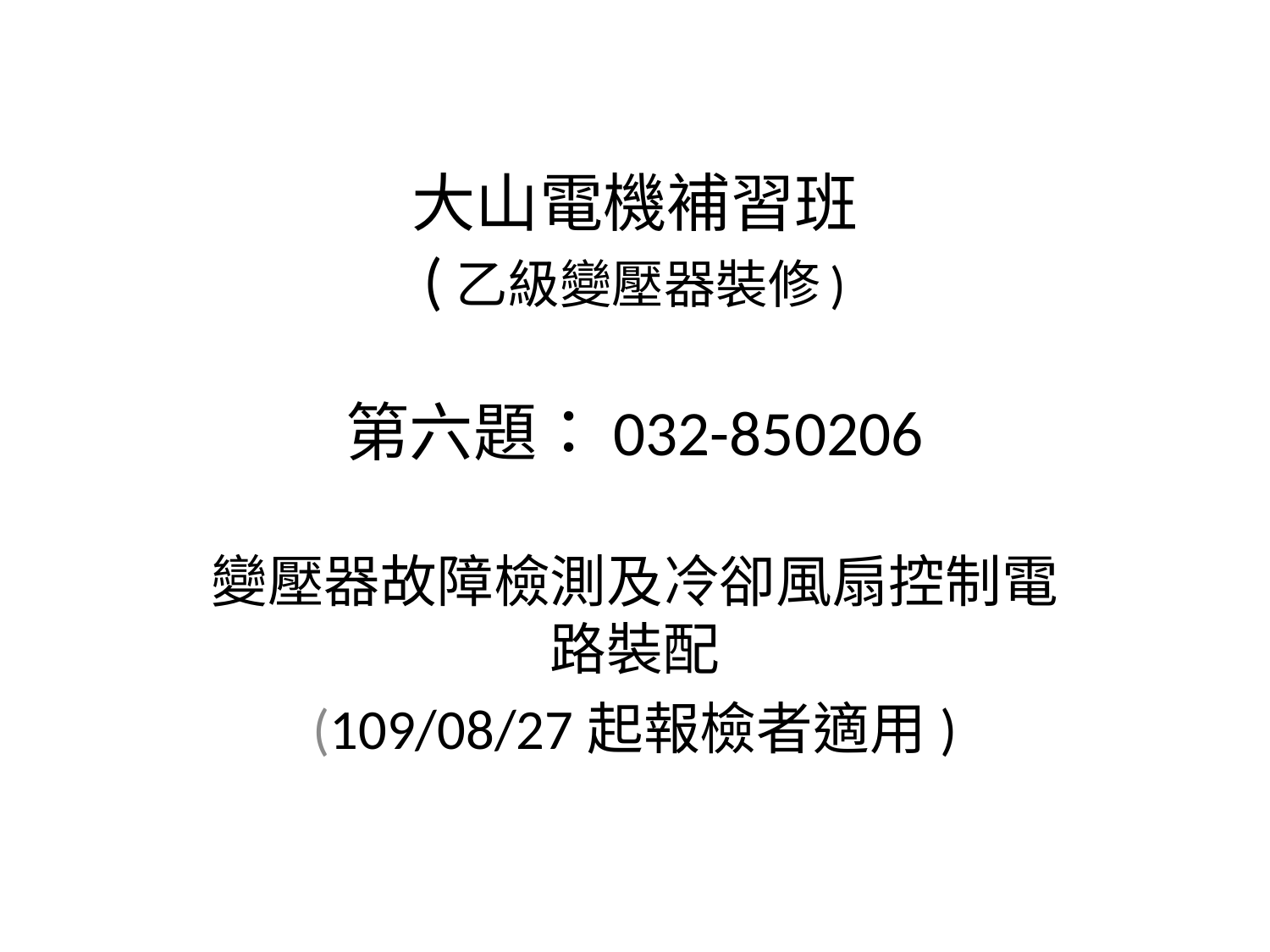

# 大山電機補習班 (乙級變壓器裝修) 第六題：032-850206
變壓器故障檢測及冷卻風扇控制電路裝配
(109/08/27起報檢者適用)